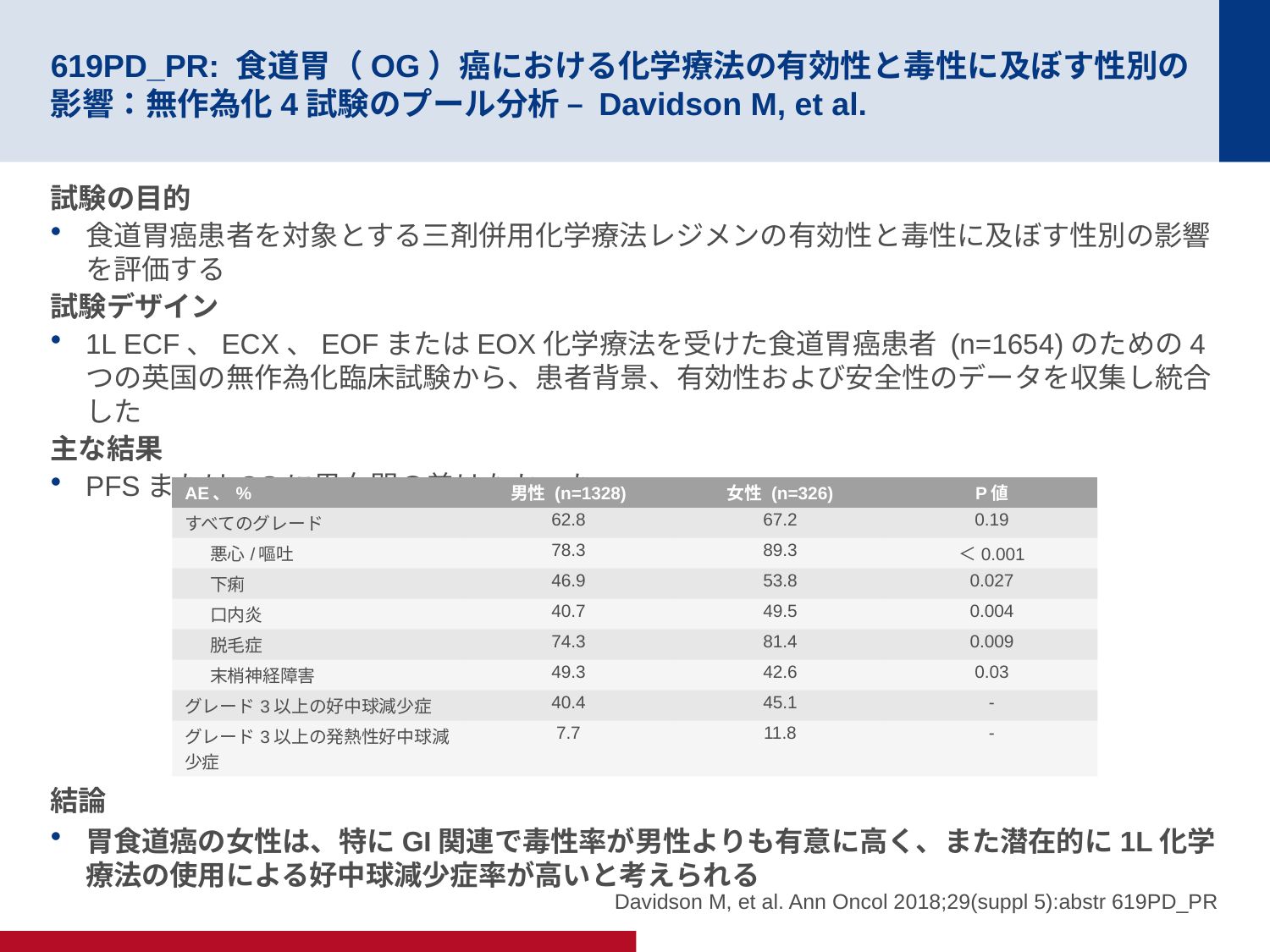

# 619PD_PR: 食道胃（OG）癌における化学療法の有効性と毒性に及ぼす性別の影響：無作為化4試験のプール分析 – Davidson M, et al.
試験の目的
食道胃癌患者を対象とする三剤併用化学療法レジメンの有効性と毒性に及ぼす性別の影響を評価する
試験デザイン
1L ECF、ECX、EOFまたはEOX化学療法を受けた食道胃癌患者 (n=1654)のための4つの英国の無作為化臨床試験から、患者背景、有効性および安全性のデータを収集し統合した
主な結果
PFSまたはOSに男女間の差はなかった
結論
胃食道癌の女性は、特にGI関連で毒性率が男性よりも有意に高く、また潜在的に1L化学療法の使用による好中球減少症率が高いと考えられる
| AE、% | 男性 (n=1328) | 女性 (n=326) | P値 |
| --- | --- | --- | --- |
| すべてのグレード | 62.8 | 67.2 | 0.19 |
| 悪心/嘔吐 | 78.3 | 89.3 | ＜0.001 |
| 下痢 | 46.9 | 53.8 | 0.027 |
| 口内炎 | 40.7 | 49.5 | 0.004 |
| 脱毛症 | 74.3 | 81.4 | 0.009 |
| 末梢神経障害 | 49.3 | 42.6 | 0.03 |
| グレード3以上の好中球減少症 | 40.4 | 45.1 | - |
| グレード3以上の発熱性好中球減少症 | 7.7 | 11.8 | - |
Davidson M, et al. Ann Oncol 2018;29(suppl 5):abstr 619PD_PR